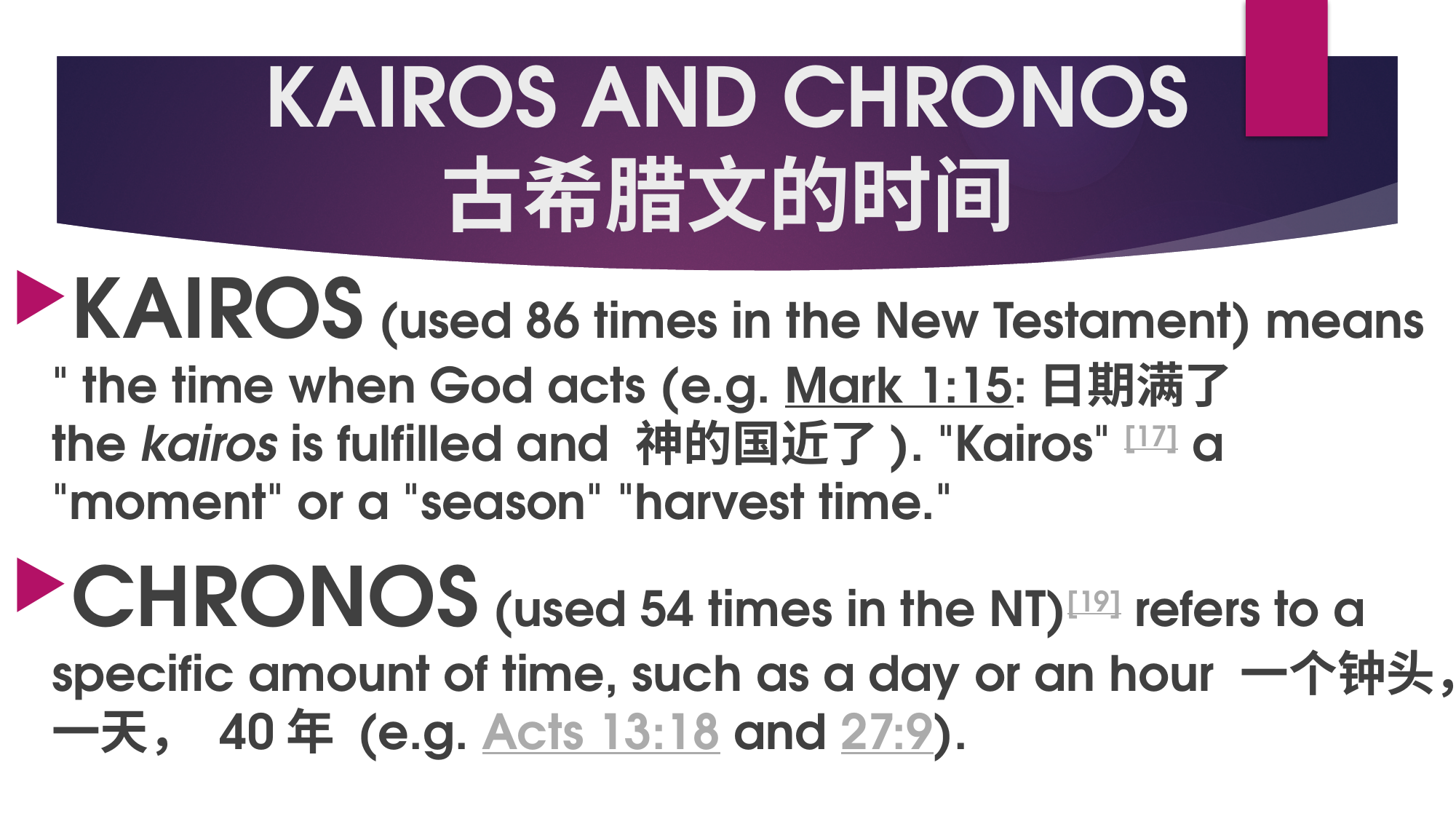

# KAIROS AND CHRONOS 古希腊文的时间
KAIROS (used 86 times in the New Testament) means " the time when God acts (e.g. Mark 1:15:日期满了 the kairos is fulfilled and 神的国近了). "Kairos" [17] a "moment" or a "season" "harvest time."
CHRONOS (used 54 times in the NT)[19] refers to a specific amount of time, such as a day or an hour 一个钟头，一天， 40年 (e.g. Acts 13:18 and 27:9).